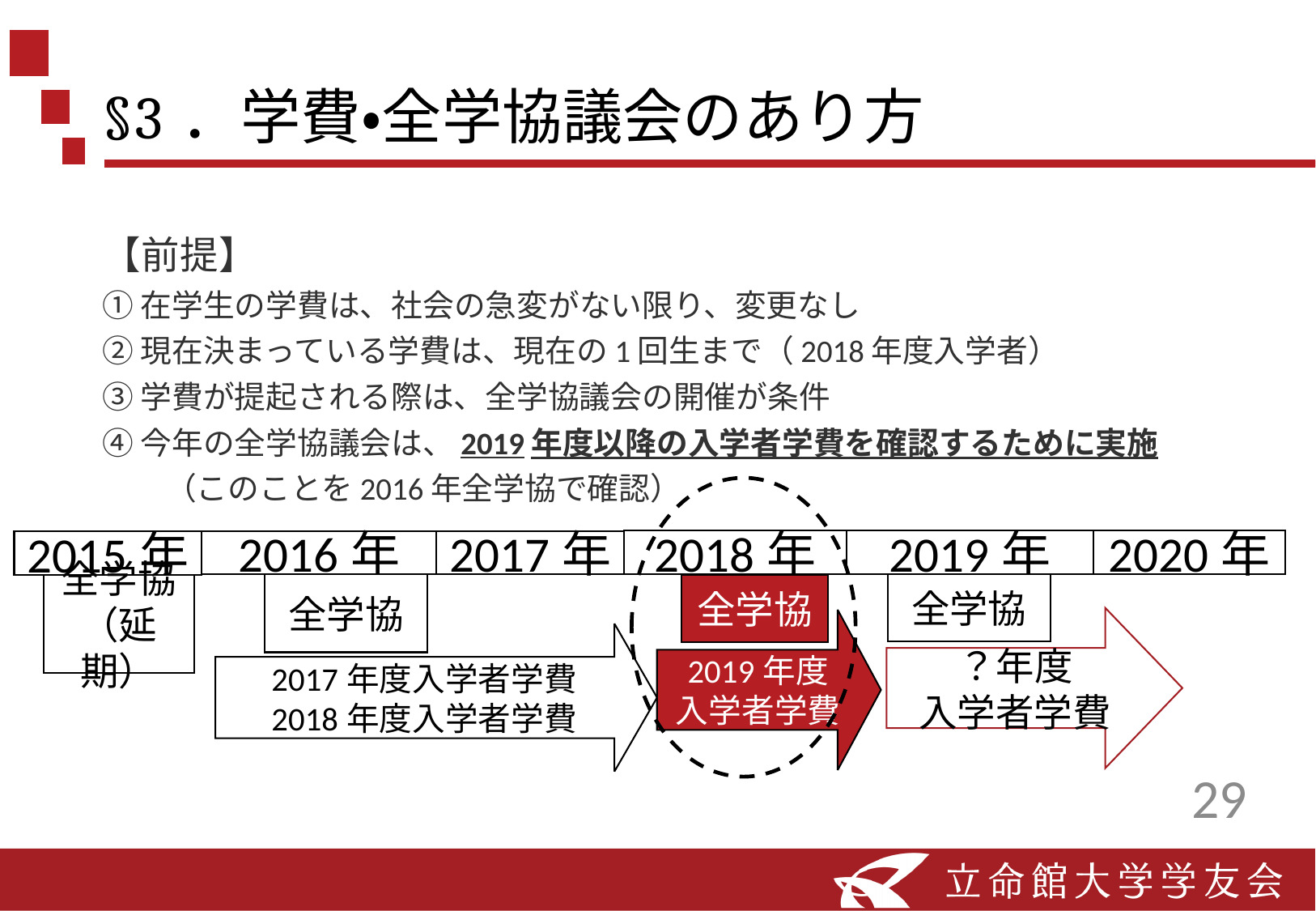

# §3．学費・全学協議会のあり方
【前提】
①在学生の学費は、社会の急変がない限り、変更なし
②現在決まっている学費は、現在の1回生まで（2018年度入学者）
③学費が提起される際は、全学協議会の開催が条件
④今年の全学協議会は、2019年度以降の入学者学費を確認するために実施
　　（このことを2016年全学協で確認）

2018年
2019年
2020年
2015年
2017年
2016年
全学協
全学協
（延期）
全学協
2019年度
入学者学費
2017年度入学者学費
2018年度入学者学費
全学協
？年度
入学者学費
29